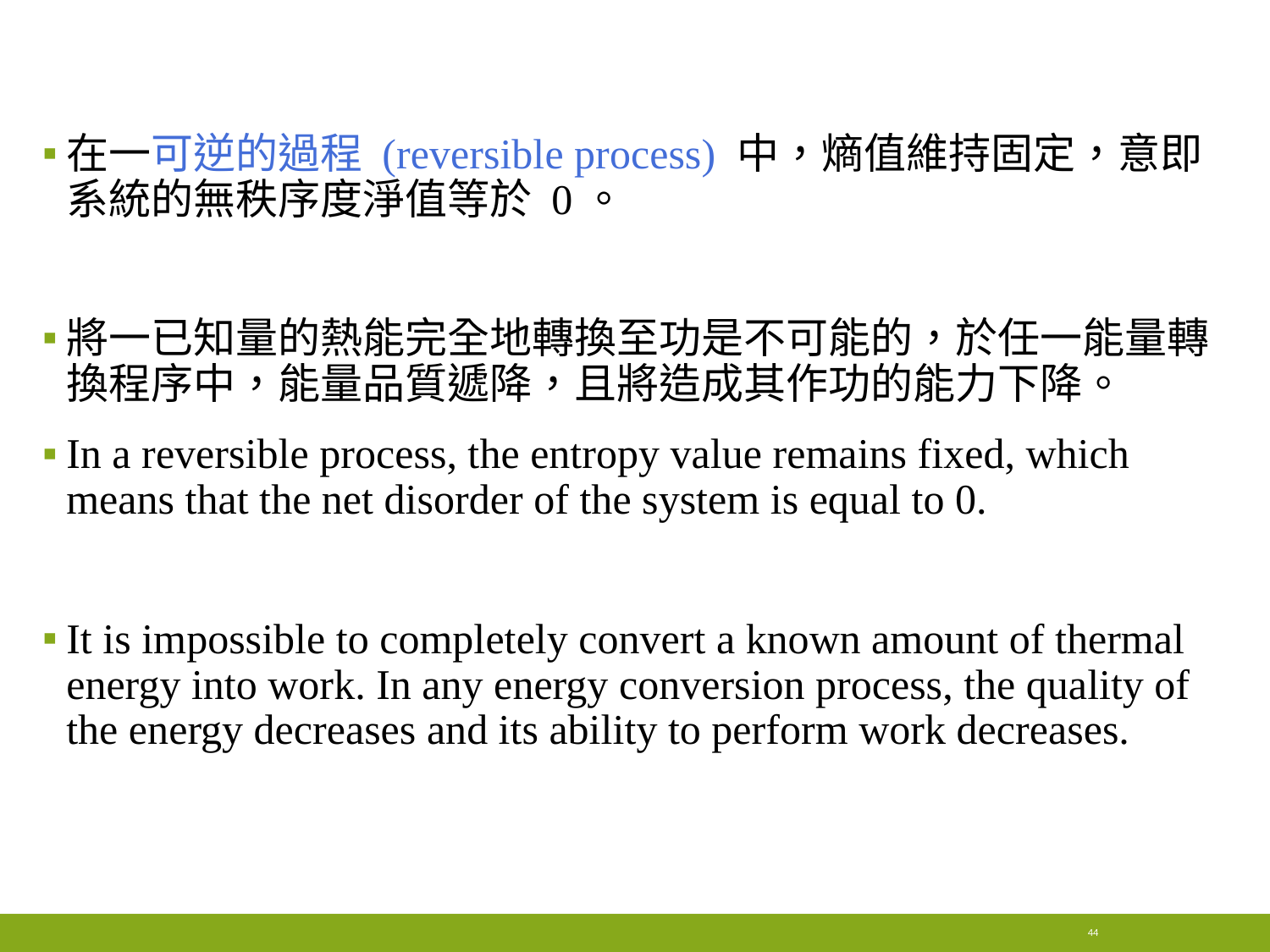

#
在一可逆的過程 (reversible process) 中，熵值維持固定，意即系統的無秩序度淨值等於 0。

將一已知量的熱能完全地轉換至功是不可能的，於任一能量轉換程序中，能量品質遞降，且將造成其作功的能力下降。
In a reversible process, the entropy value remains fixed, which means that the net disorder of the system is equal to 0.

It is impossible to completely convert a known amount of thermal energy into work. In any energy conversion process, the quality of the energy decreases and its ability to perform work decreases.
44